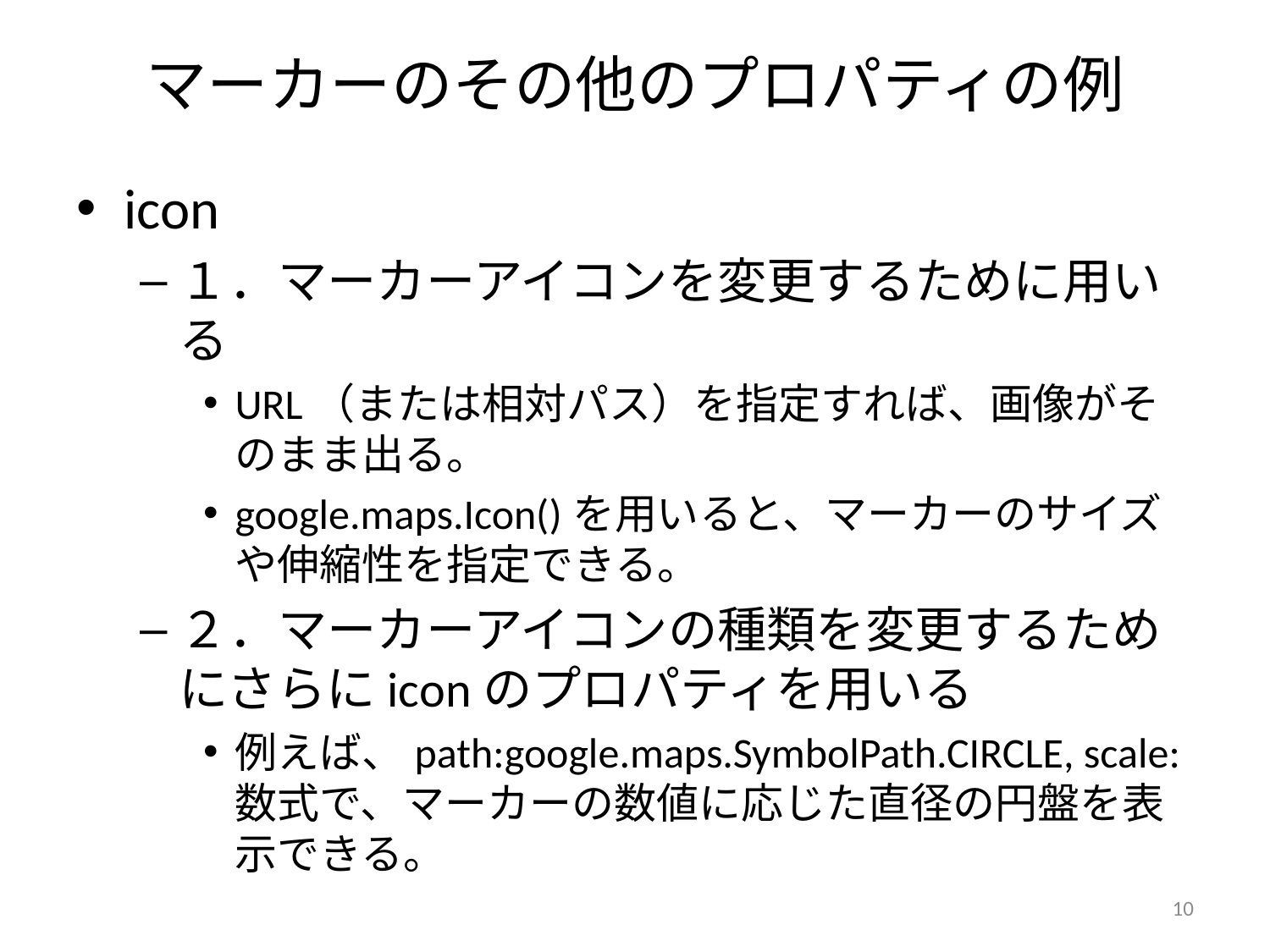

# マーカーのその他のプロパティの例
icon
１．マーカーアイコンを変更するために用いる
URL（または相対パス）を指定すれば、画像がそのまま出る。
google.maps.Icon()を用いると、マーカーのサイズや伸縮性を指定できる。
２．マーカーアイコンの種類を変更するためにさらにiconのプロパティを用いる
例えば、path:google.maps.SymbolPath.CIRCLE, scale:数式で、マーカーの数値に応じた直径の円盤を表示できる。

10